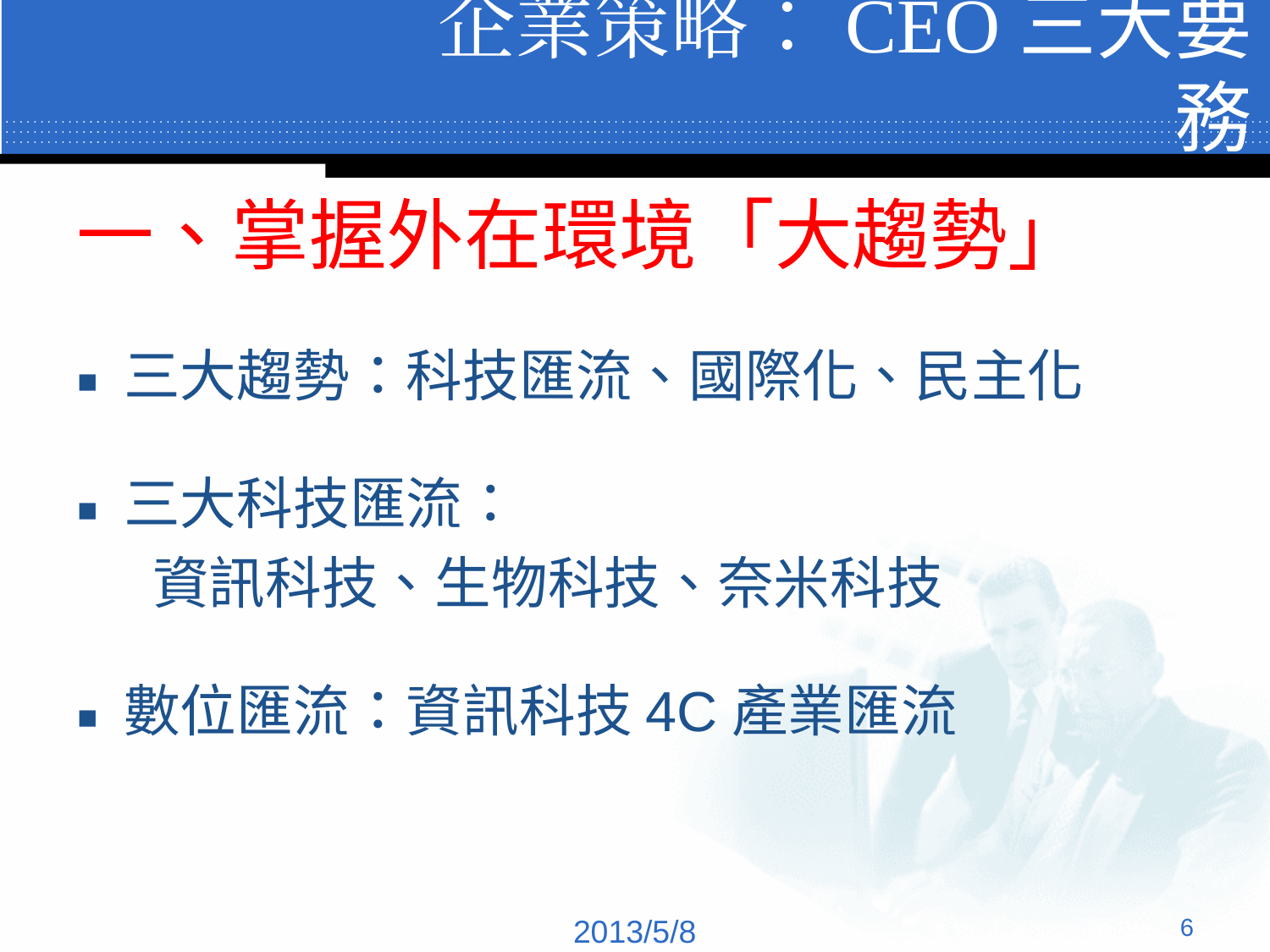

# 企業策略：CEO三大要務
一、掌握外在環境「大趨勢」

三大趨勢：科技匯流、國際化、民主化

三大科技匯流：
    資訊科技、生物科技、奈米科技

數位匯流：資訊科技4C產業匯流

2013/5/8
6